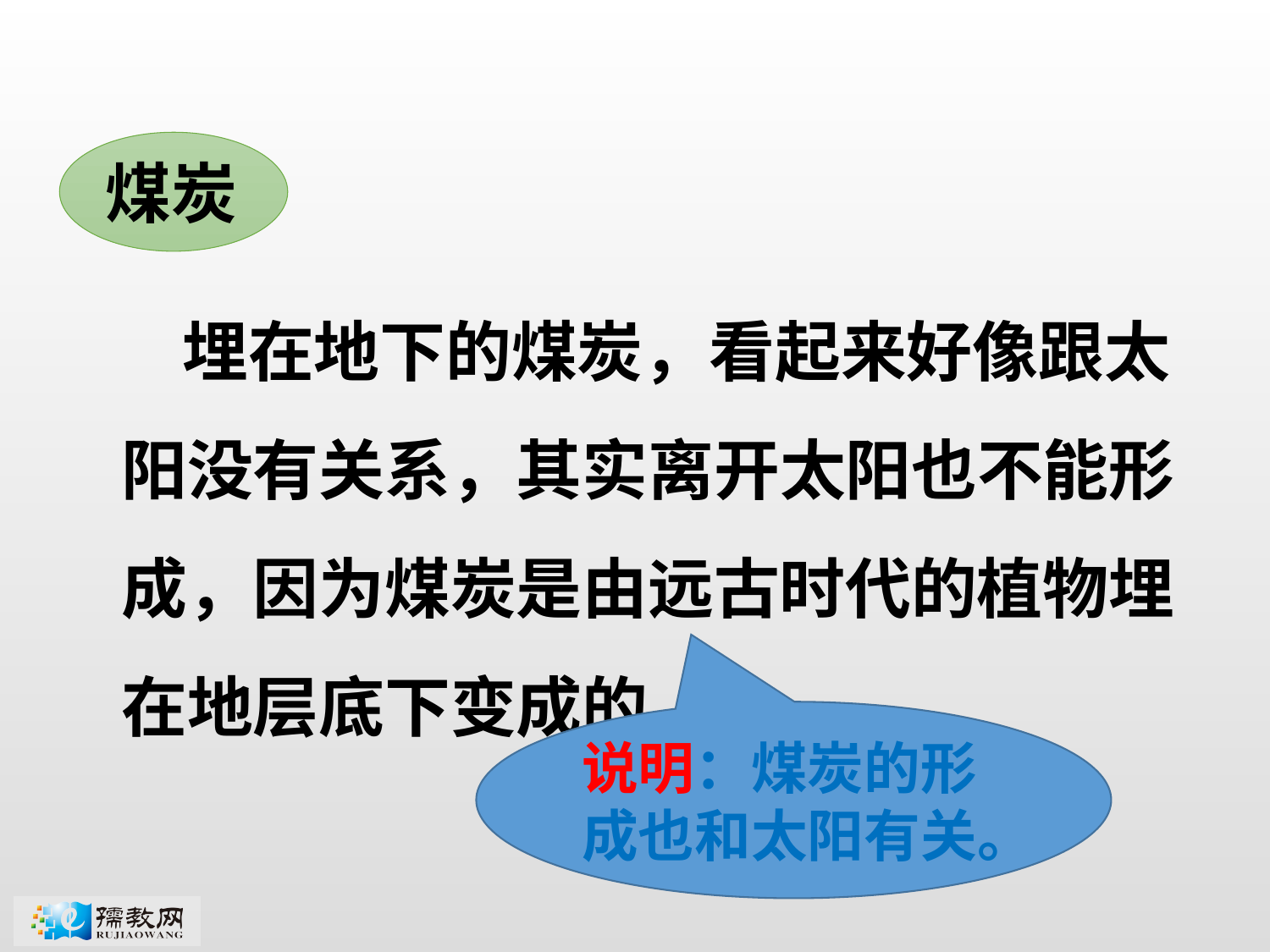

煤炭
   埋在地下的煤炭，看起来好像跟太阳没有关系，其实离开太阳也不能形成，因为煤炭是由远古时代的植物埋在地层底下变成的。
说明：煤炭的形成也和太阳有关。